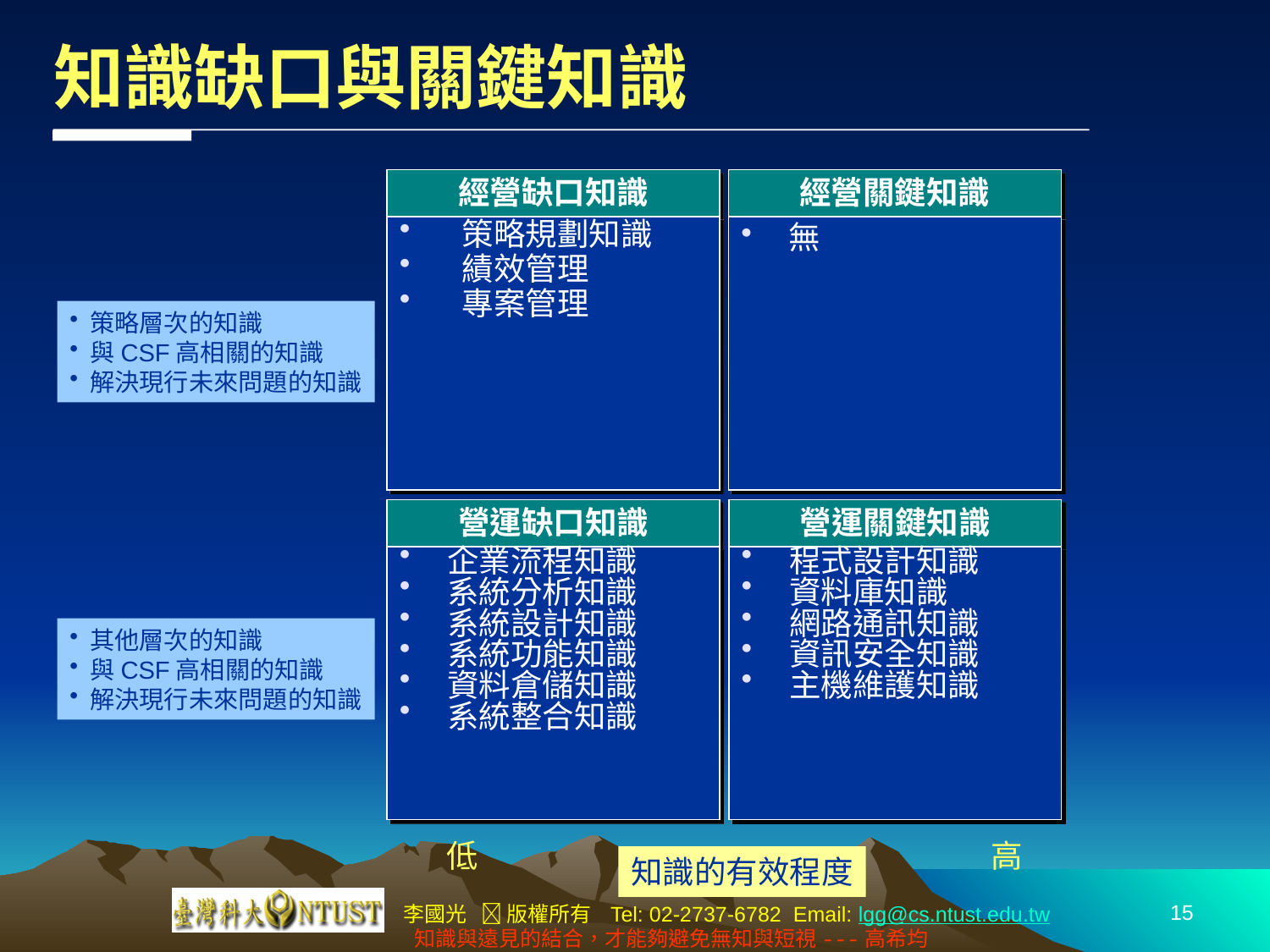

知識缺口與關鍵知識

經營缺口知識
 策略規劃知識
 績效管理
 專案管理
經營關鍵知識
無
 策略層次的知識
 與CSF高相關的知識
 解決現行未來問題的知識
營運缺口知識
企業流程知識
系統分析知識
系統設計知識
系統功能知識
資料倉儲知識
系統整合知識
營運關鍵知識
程式設計知識
資料庫知識
網路通訊知識
資訊安全知識
主機維護知識

 其他層次的知識
 與CSF高相關的知識
 解決現行未來問題的知識
低
高
知識的有效程度
15